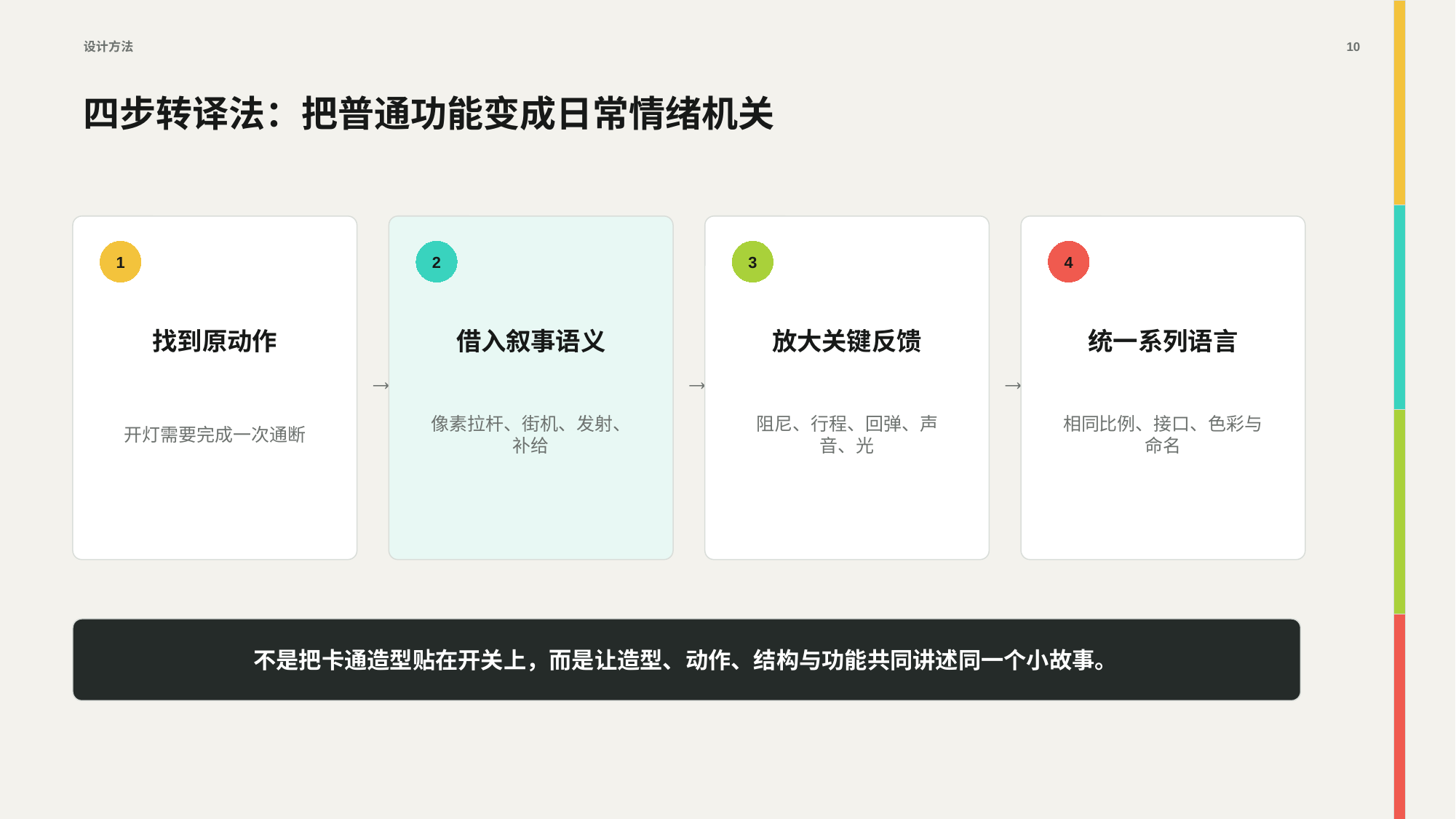

设计方法
10
四步转译法：把普通功能变成日常情绪机关

1

2

3

4
找到原动作
借入叙事语义
放大关键反馈
统一系列语言
→
→
→
开灯需要完成一次通断
像素拉杆、街机、发射、补给
阻尼、行程、回弹、声音、光
相同比例、接口、色彩与命名

不是把卡通造型贴在开关上，而是让造型、动作、结构与功能共同讲述同一个小故事。